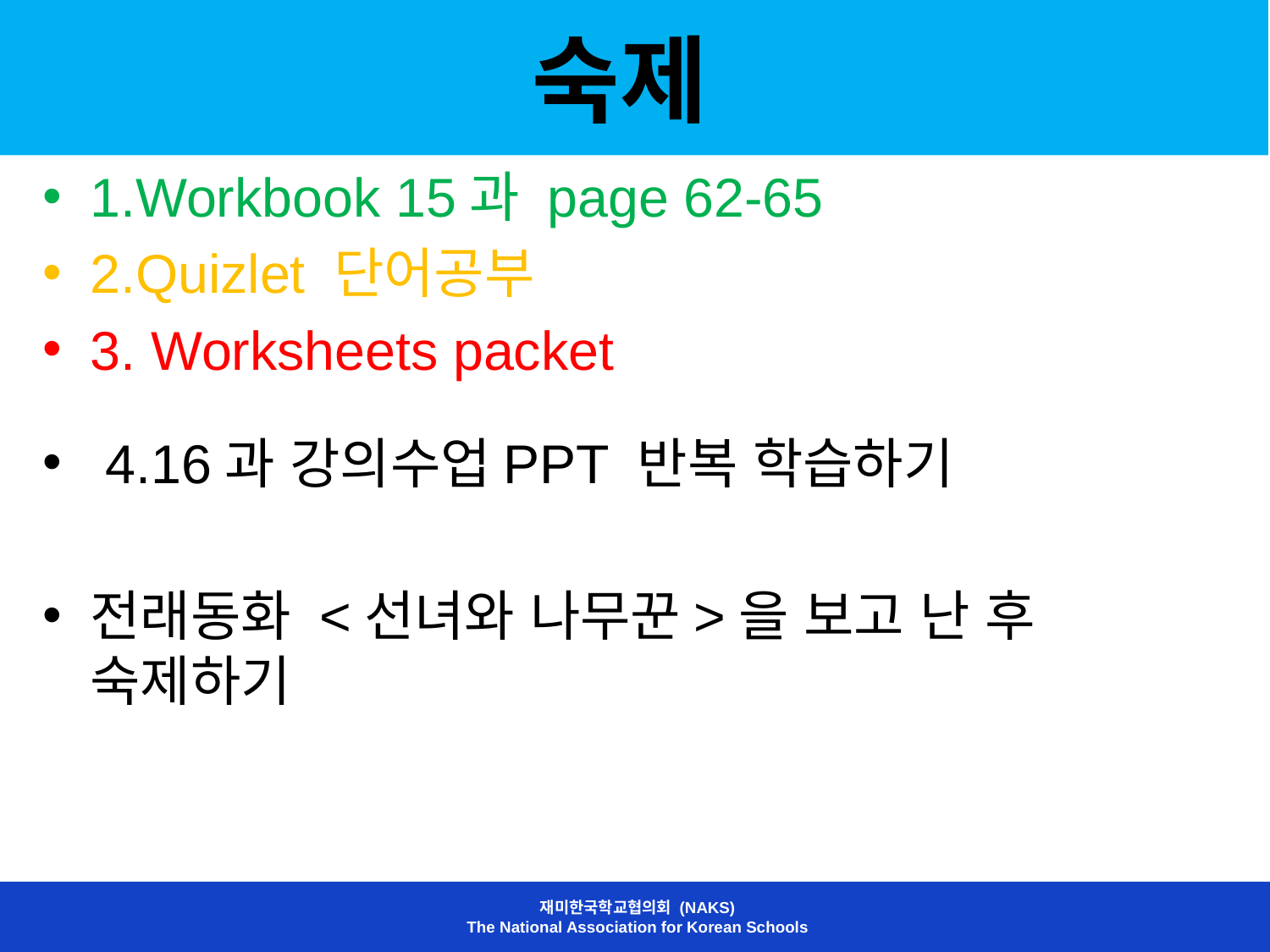

# 숙제
1.Workbook 15과 page 62-65
2.Quizlet 단어공부
3. Worksheets packet

 4.16과 강의수업PPT 반복 학습하기

전래동화 <선녀와 나무꾼>을 보고 난 후 숙제하기

재미한국학교협의회 (NAKS)
The National Association for Korean Schools